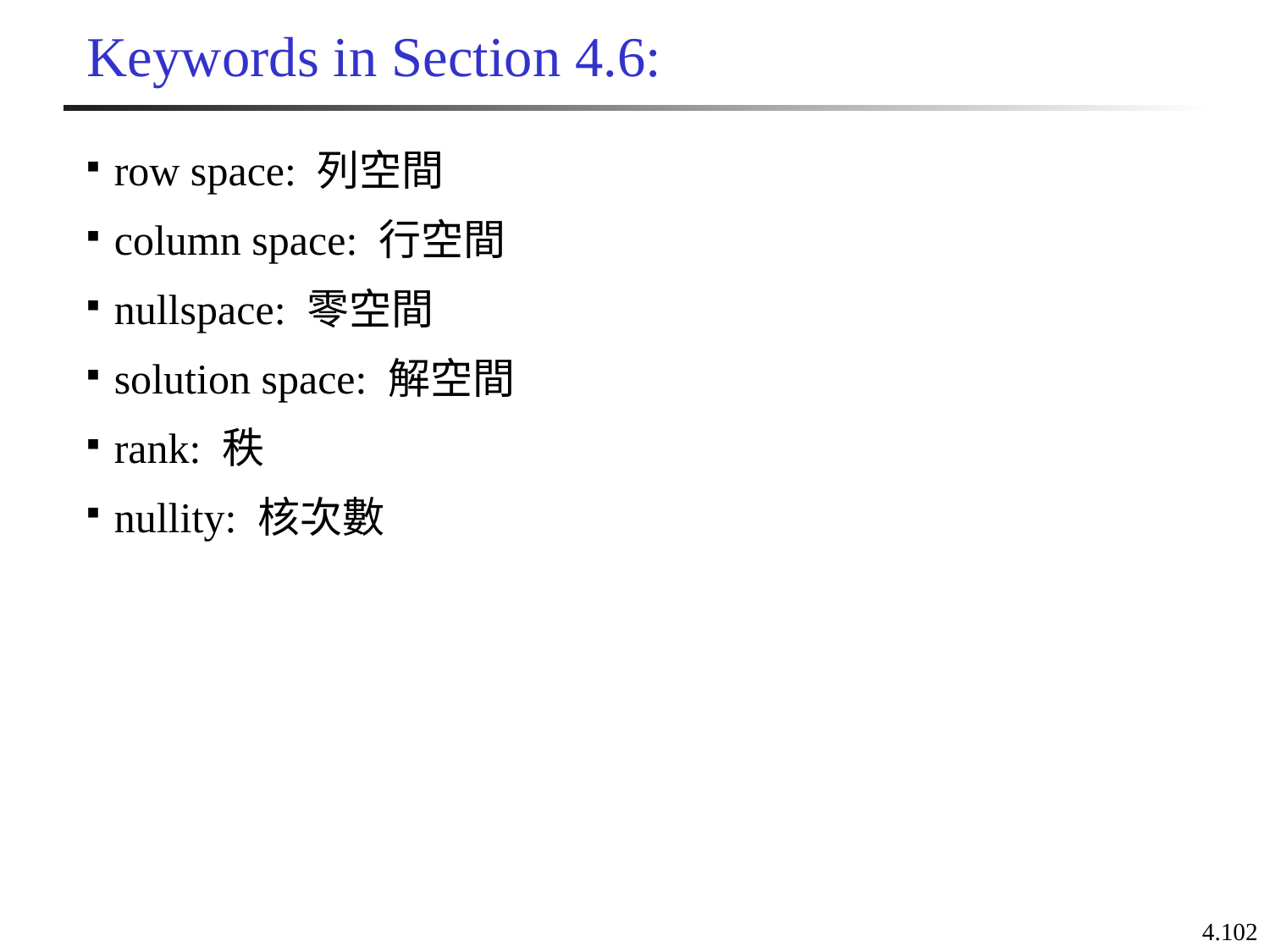

# Keywords in Section 4.6:
row space: 列空間
column space: 行空間
nullspace: 零空間
solution space: 解空間
rank: 秩
nullity: 核次數